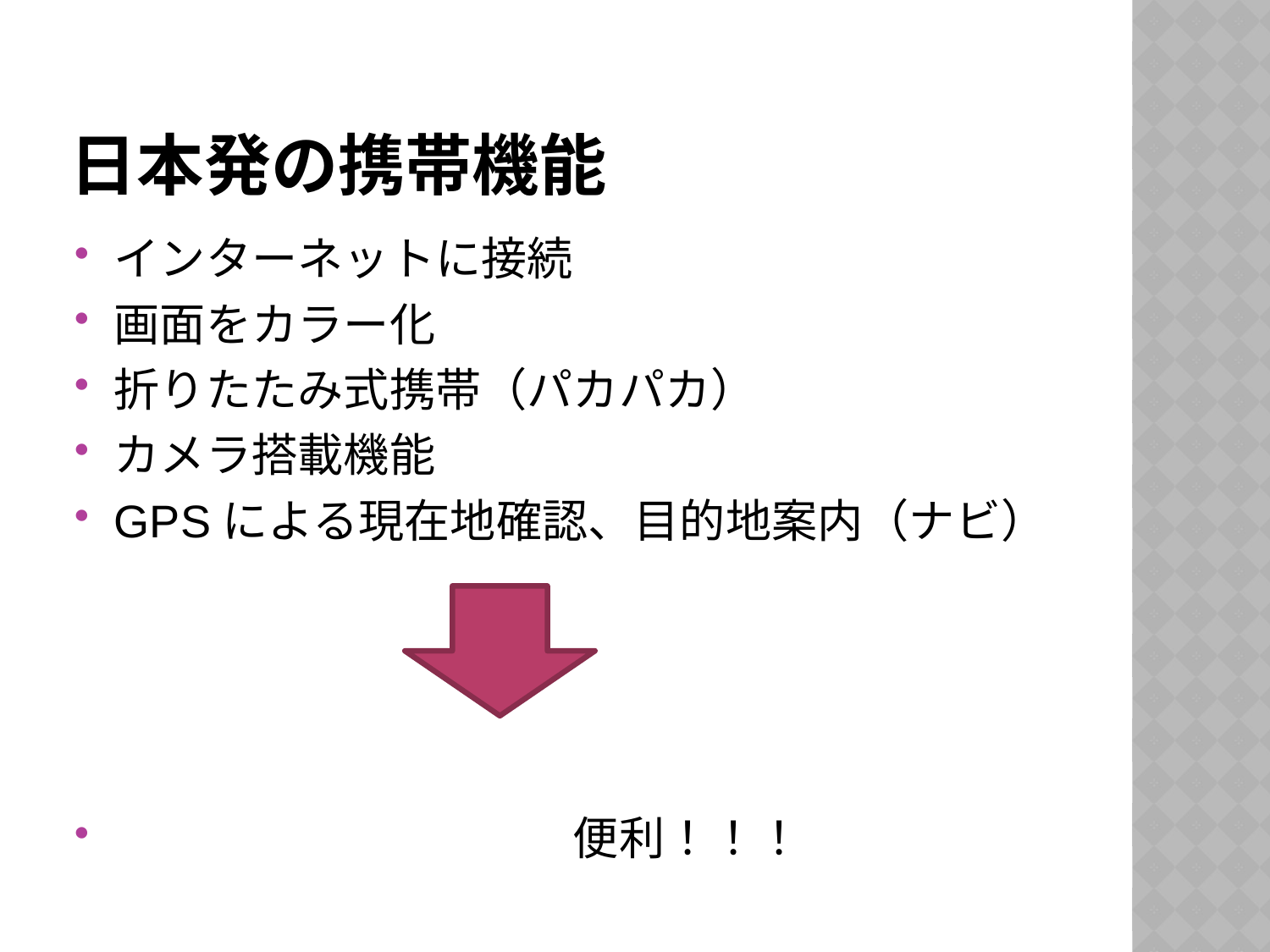

# 日本発の携帯機能
インターネットに接続
画面をカラー化
折りたたみ式携帯（パカパカ）
カメラ搭載機能
GPSによる現在地確認、目的地案内（ナビ）

　　　　　　　　　　便利！！！